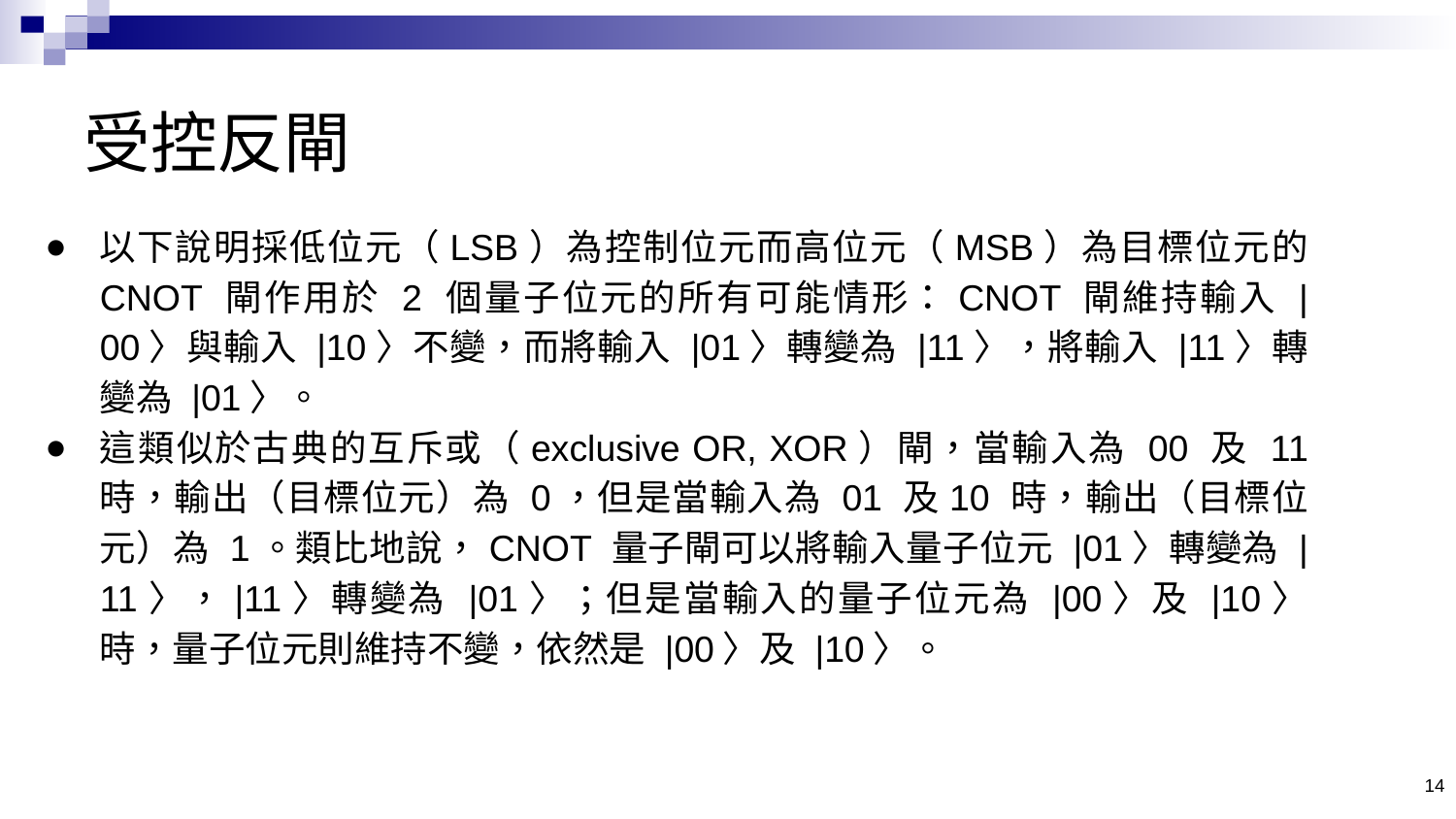

# 受控反閘
以下說明採低位元（LSB）為控制位元而高位元（MSB）為目標位元的 CNOT 閘作用於 2 個量子位元的所有可能情形：CNOT 閘維持輸入 |00〉與輸入 |10〉不變，而將輸入 |01〉轉變為 |11〉，將輸入 |11〉轉變為 |01〉。
這類似於古典的互斥或（exclusive OR, XOR）閘，當輸入為 00 及 11 時，輸出（目標位元）為 0，但是當輸入為 01 及10 時，輸出（目標位元）為 1。類比地說，CNOT 量子閘可以將輸入量子位元 |01〉轉變為 |11〉，|11〉轉變為 |01〉；但是當輸入的量子位元為 |00〉及 |10〉時，量子位元則維持不變，依然是 |00〉及 |10〉。
14